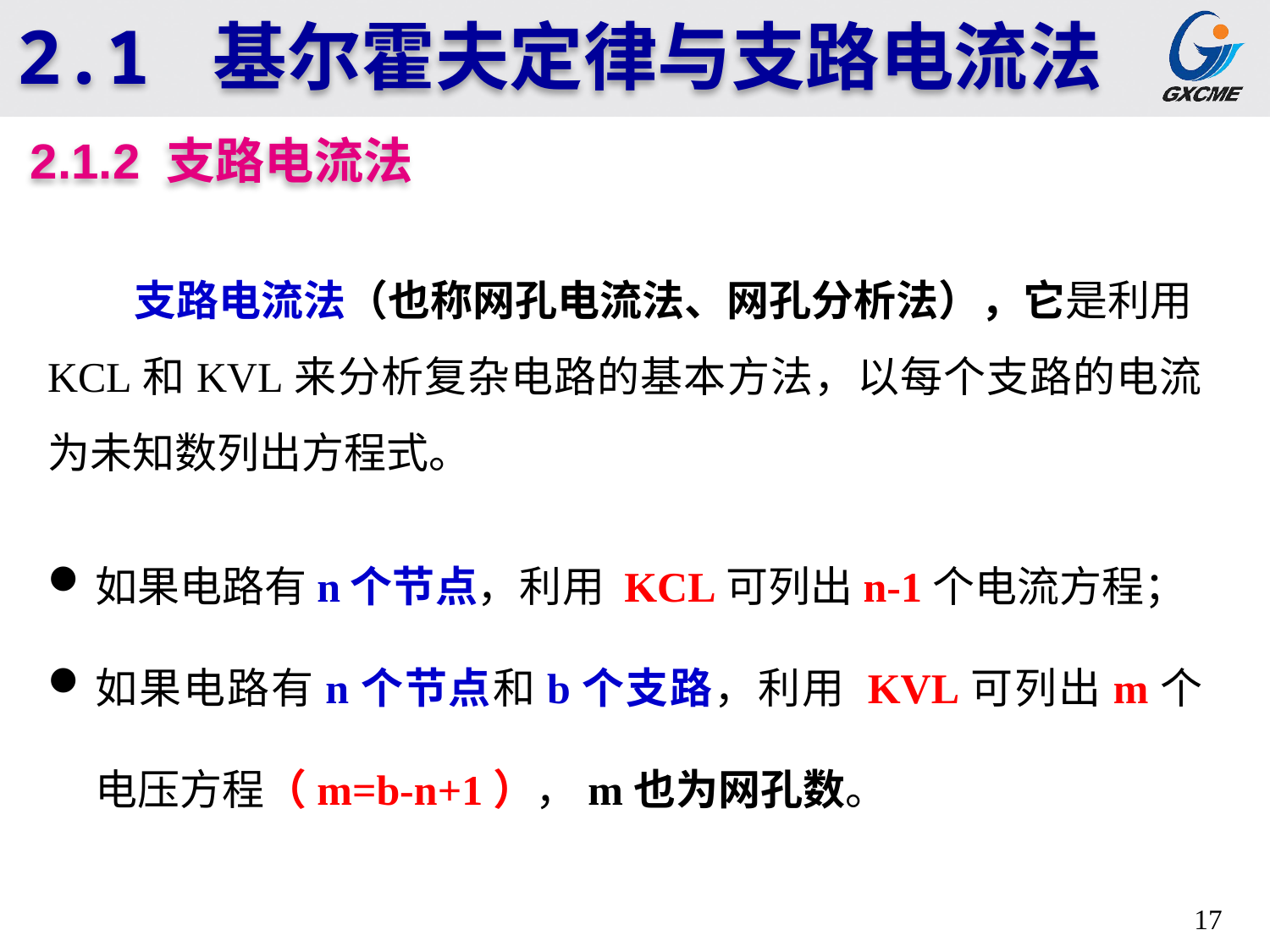

2.1 基尔霍夫定律与支路电流法
2.1.2 支路电流法
        支路电流法（也称网孔电流法、网孔分析法），它是利用KCL和KVL来分析复杂电路的基本方法，以每个支路的电流为未知数列出方程式。
如果电路有n个节点，利用 KCL可列出n-1个电流方程；
如果电路有n个节点和b个支路，利用 KVL可列出m个电压方程（m=b-n+1），m也为网孔数。
17